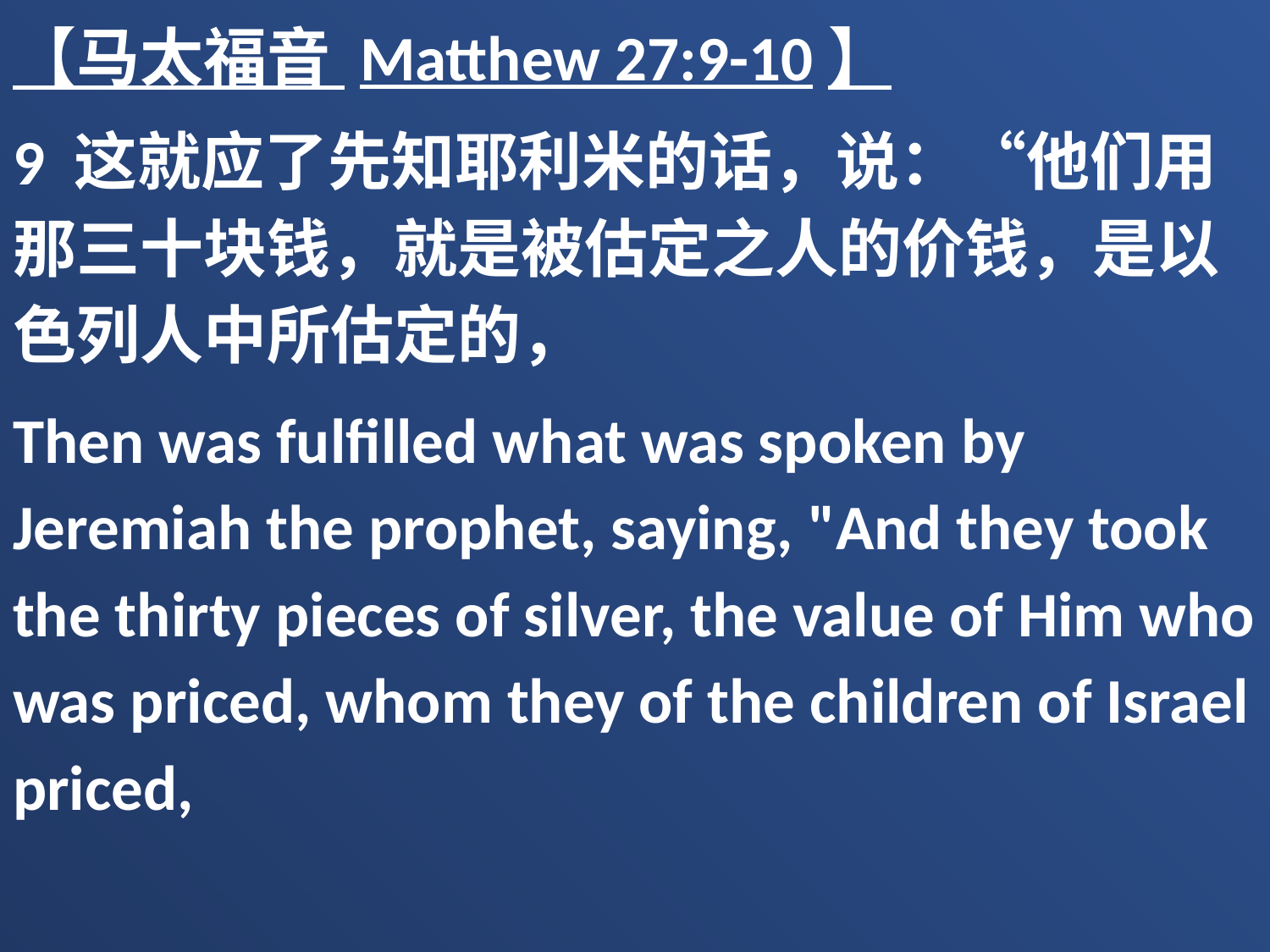

【马太福音 Matthew 27:9-10】
9 这就应了先知耶利米的话，说：“他们用那三十块钱，就是被估定之人的价钱，是以色列人中所估定的，
Then was fulfilled what was spoken by Jeremiah the prophet, saying, "And they took the thirty pieces of silver, the value of Him who was priced, whom they of the children of Israel priced,